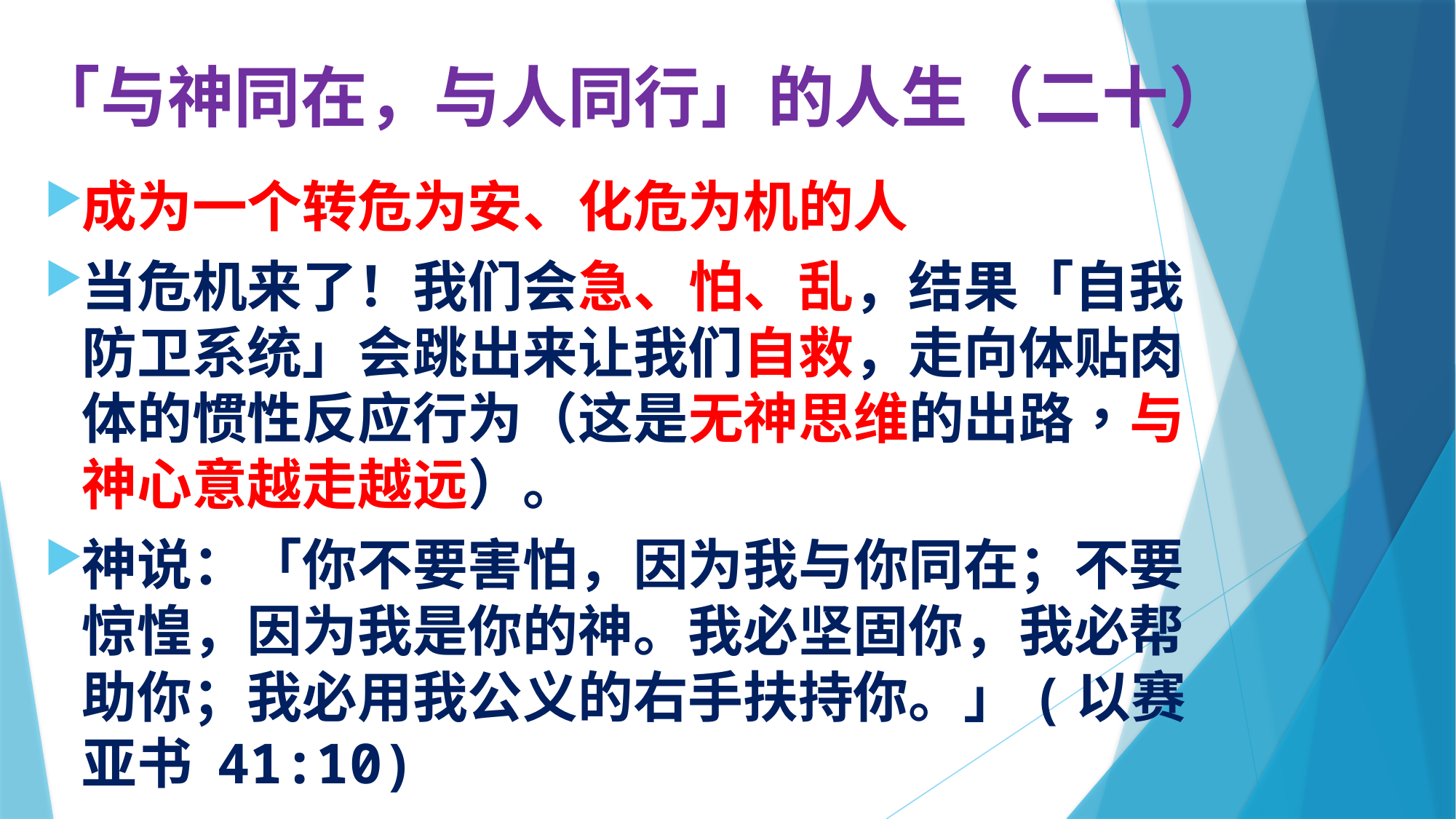

# 「与神同在，与人同行」的人生（二十）
成为一个转危为安、化危为机的人
当危机来了！我们会急、怕、乱，结果「自我防卫系统」会跳出来让我们自救，走向体贴肉体的惯性反应行为（这是无神思维的出路，与神心意越走越远）。
神说：「你不要害怕，因为我与你同在；不要惊惶，因为我是你的神。我必坚固你，我必帮助你；我必用我公义的右手扶持你。」(以赛亚书 41:10)